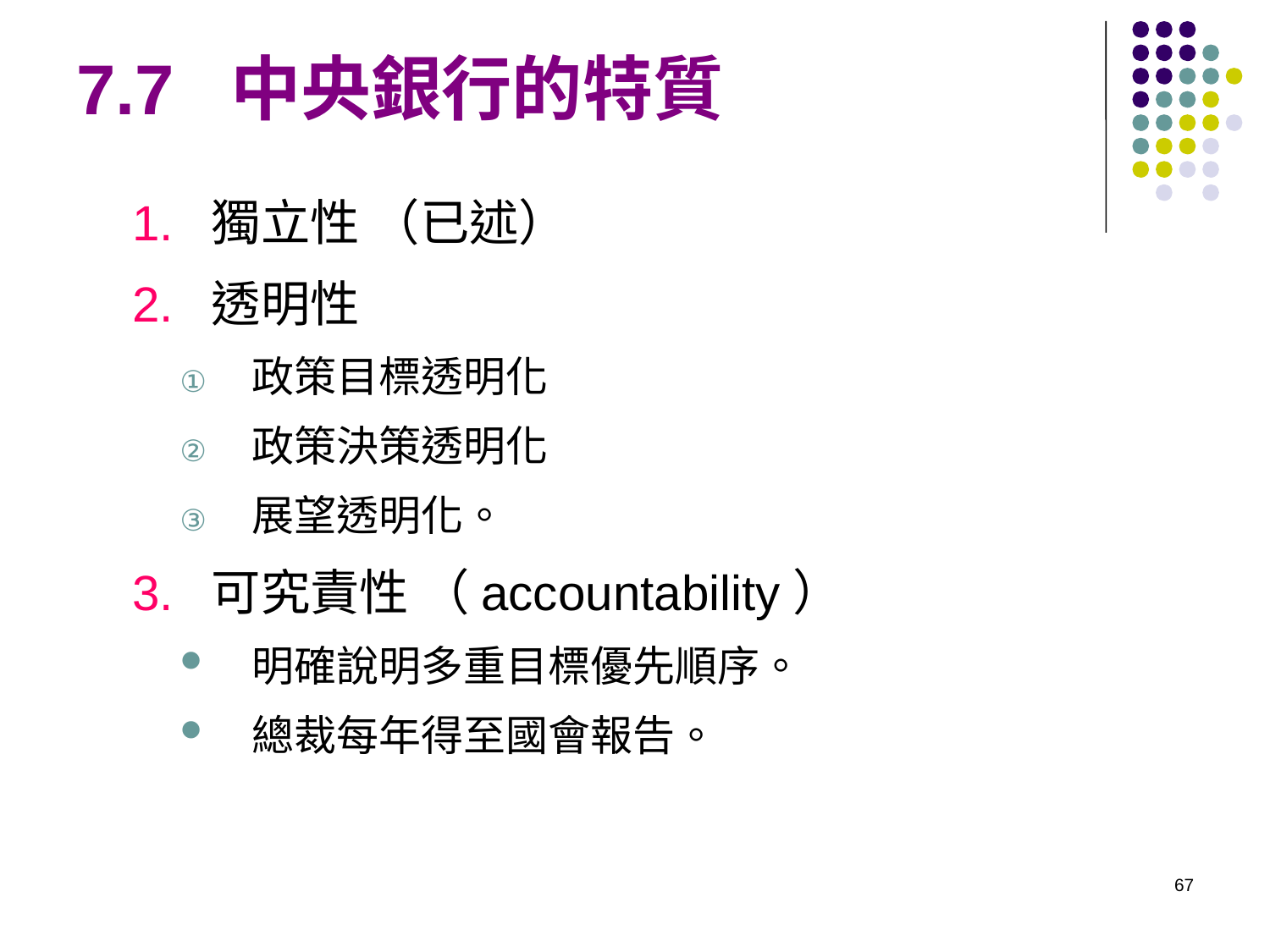

# 7.7  中央銀行的特質
獨立性 （已述）
透明性
政策目標透明化
政策決策透明化
展望透明化。
可究責性 （accountability）
明確說明多重目標優先順序。
總裁每年得至國會報告。
67